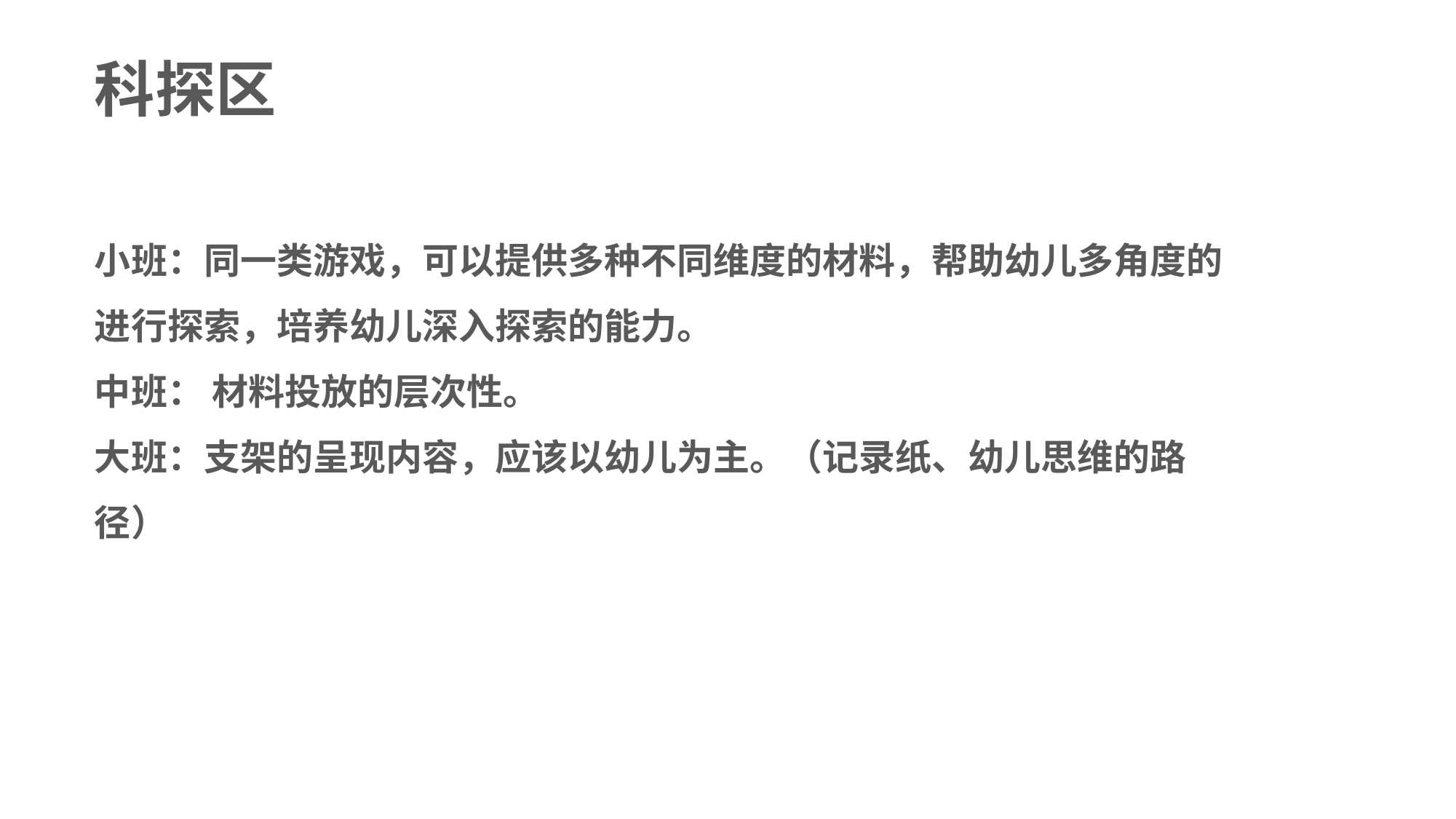

# 科探区
小班：同一类游戏，可以提供多种不同维度的材料，帮助幼儿多角度的进行探索，培养幼儿深入探索的能力。
中班： 材料投放的层次性。
大班：支架的呈现内容，应该以幼儿为主。（记录纸、幼儿思维的路径）
9